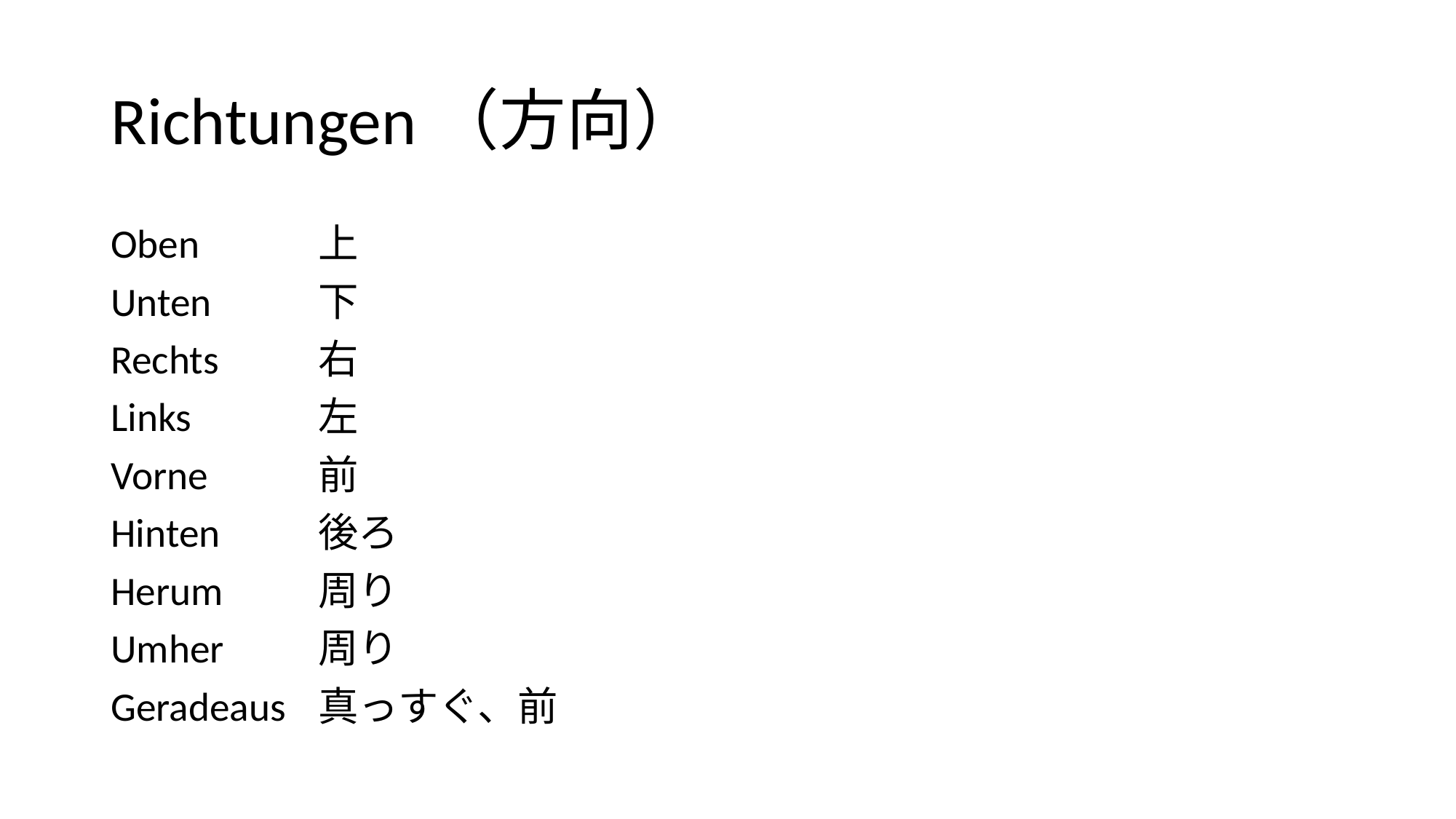

# Richtungen（方向）
Oben		上
Unten		下
Rechts	右
Links		左
Vorne		前
Hinten	後ろ
Herum	周り
Umher　	周り
Geradeaus	真っすぐ、前